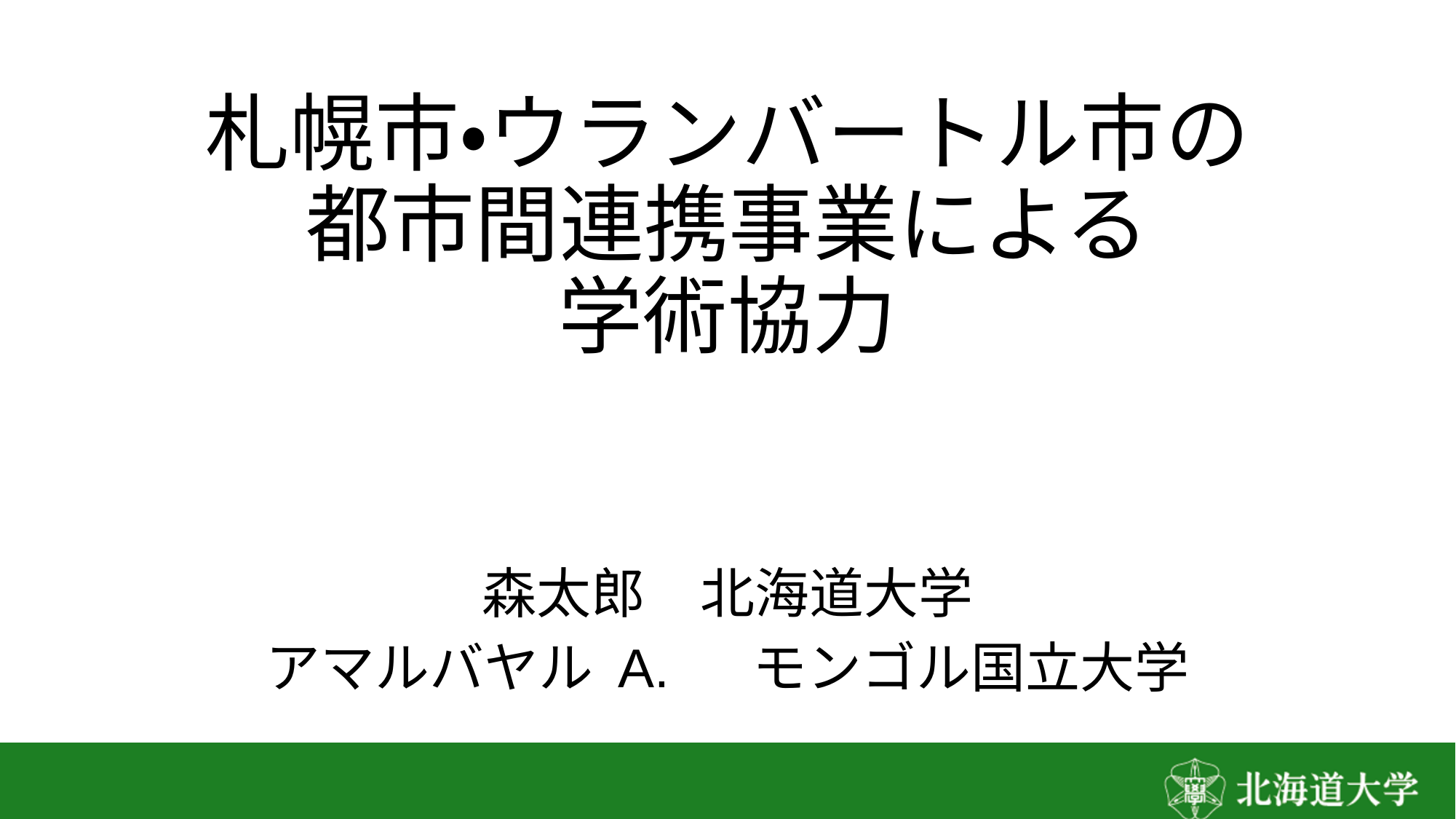

# 札幌市・ウランバートル市の都市間連携事業による 学術協力
森太郎　北海道大学
アマルバヤル A. 　モンゴル国立大学